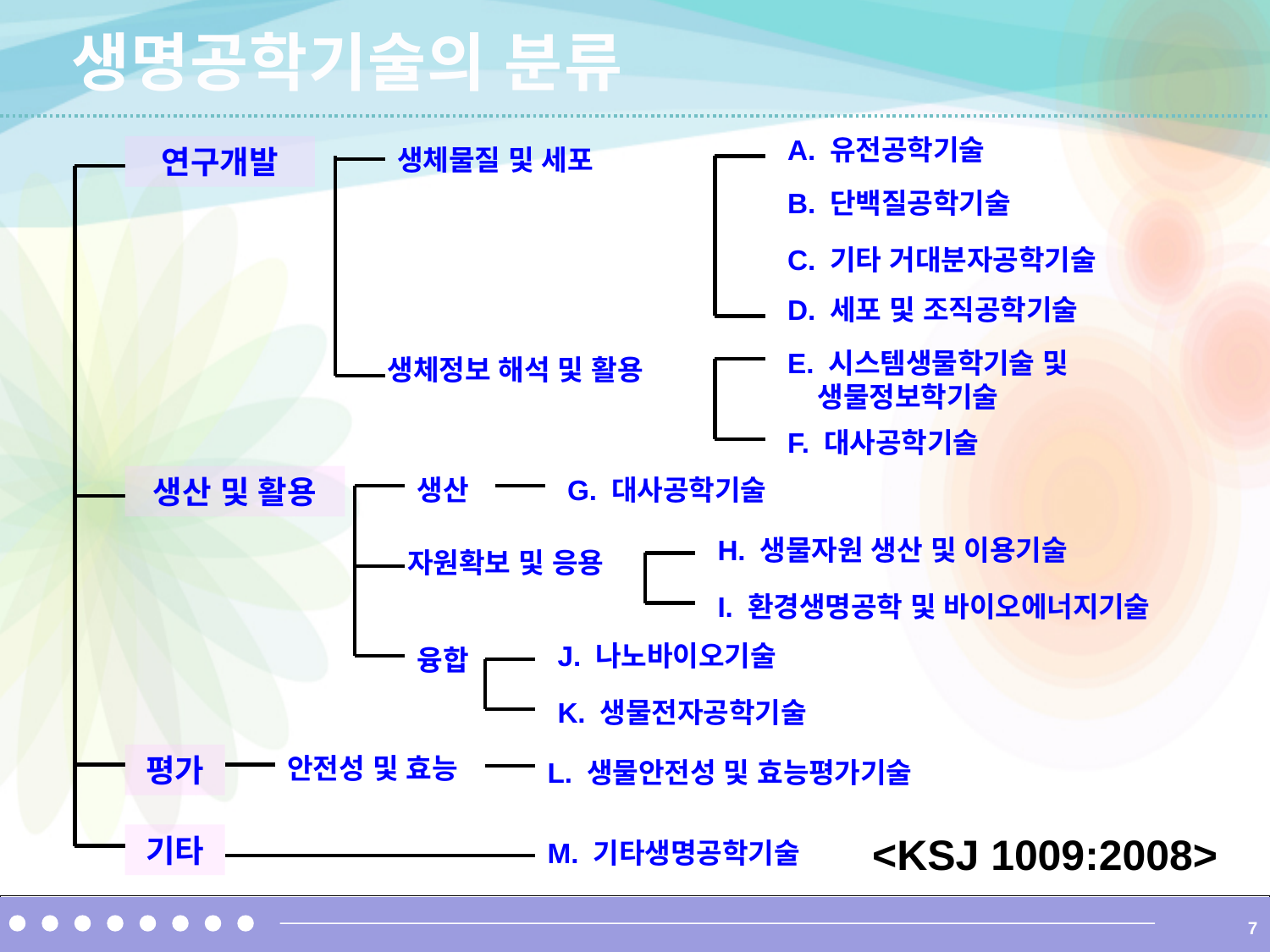

생명공학기술의 분류

A. 유전공학기술
연구개발
생체물질 및 세포
B. 단백질공학기술
C. 기타 거대분자공학기술
D. 세포 및 조직공학기술
E. 시스템생물학기술 및
   생물정보학기술
생체정보 해석 및 활용
F. 대사공학기술
생산 및 활용
생산
G. 대사공학기술
H. 생물자원 생산 및 이용기술
자원확보 및 응용
I. 환경생명공학 및 바이오에너지기술
J. 나노바이오기술
융합
K. 생물전자공학기술
평가
안전성 및 효능
L. 생물안전성 및 효능평가기술
<KSJ 1009:2008>
기타
M. 기타생명공학기술